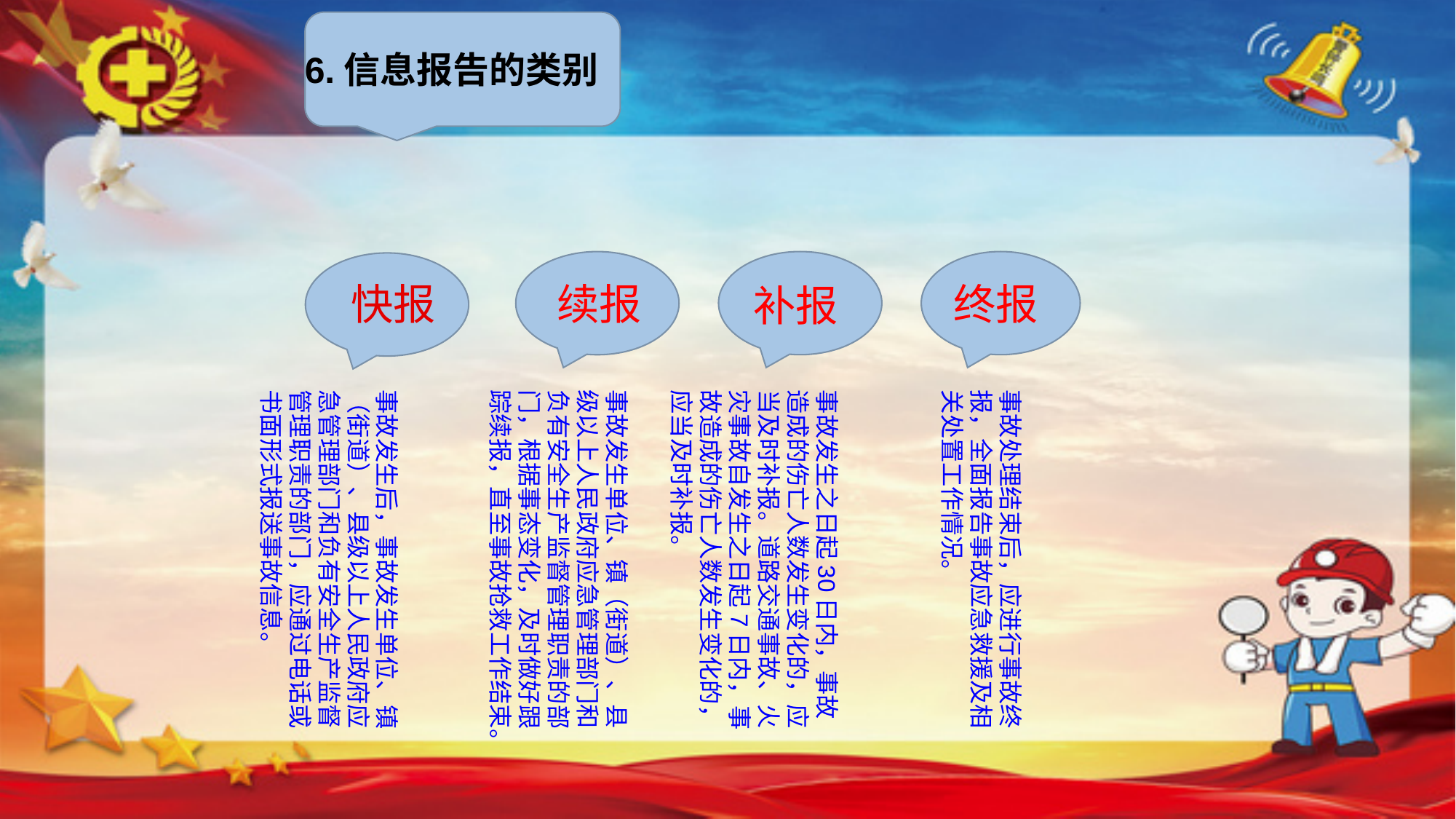

6.信息报告的类别

 续报
 终报
 快报
 补报
事故发生后，事故发生单位、镇（街道）、县级以上人民政府应急管理部门和负有安全生产监督管理职责的部门，应通过电话或书面形式报送事故信息。
事故发生单位、镇（街道）、县级以上人民政府应急管理部门和负有安全生产监督管理职责的部门，根据事态变化，及时做好跟踪续报，直至事故抢救工作结束。
事故发生之日起30日内，事故造成的伤亡人数发生变化的，应当及时补报。道路交通事故、火灾事故自发生之日起7日内，事故造成的伤亡人数发生变化的，应当及时补报。

事故处理结束后，应进行事故终报，全面报告事故应急救援及相关处置工作情况。